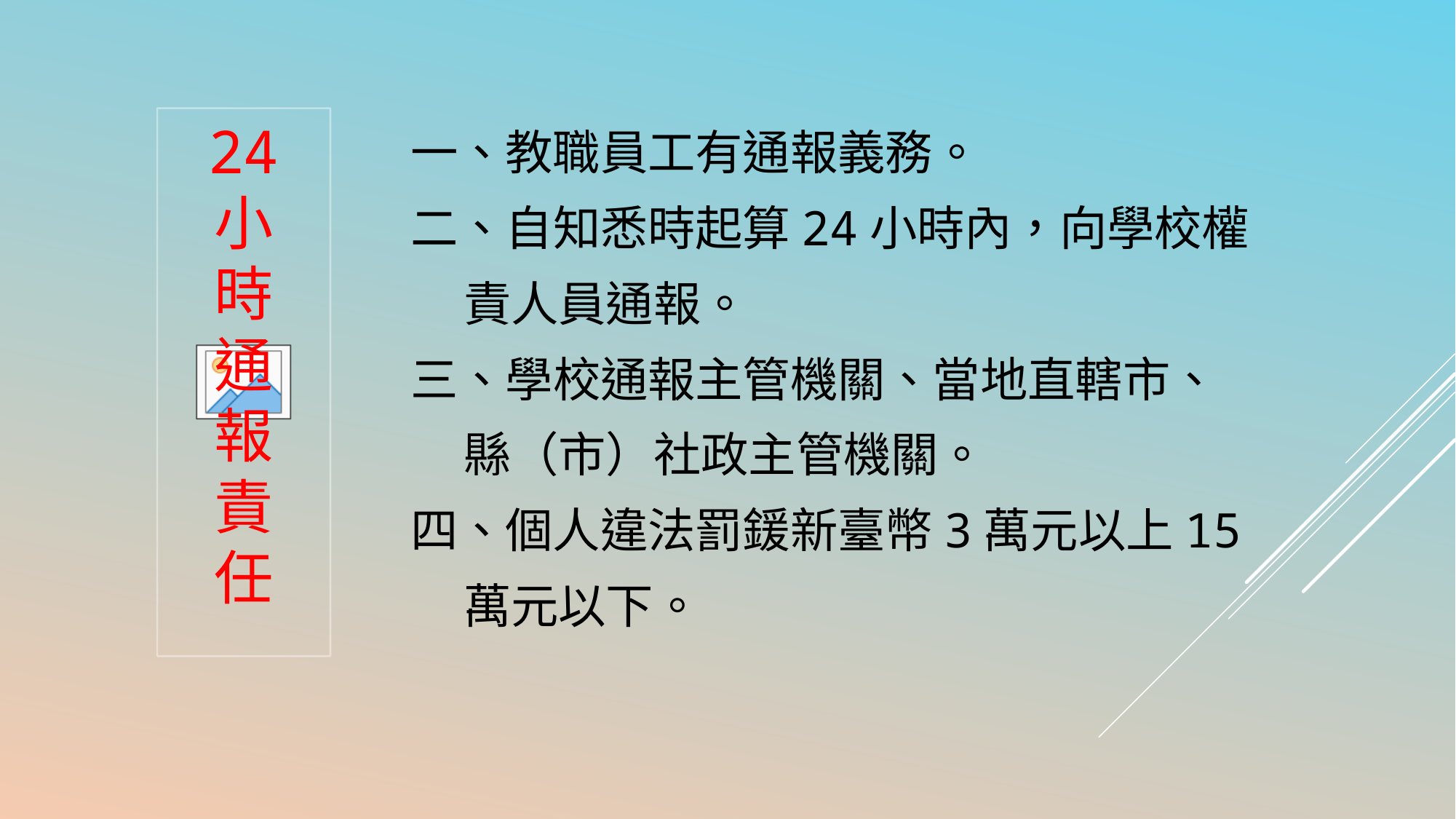

24
小
時
通
報
責
任

一、教職員工有通報義務。
二、自知悉時起算24小時內，向學校權
    責人員通報。
三、學校通報主管機關、當地直轄市、
    縣（市）社政主管機關。
四、個人違法罰鍰新臺幣3萬元以上15
    萬元以下。